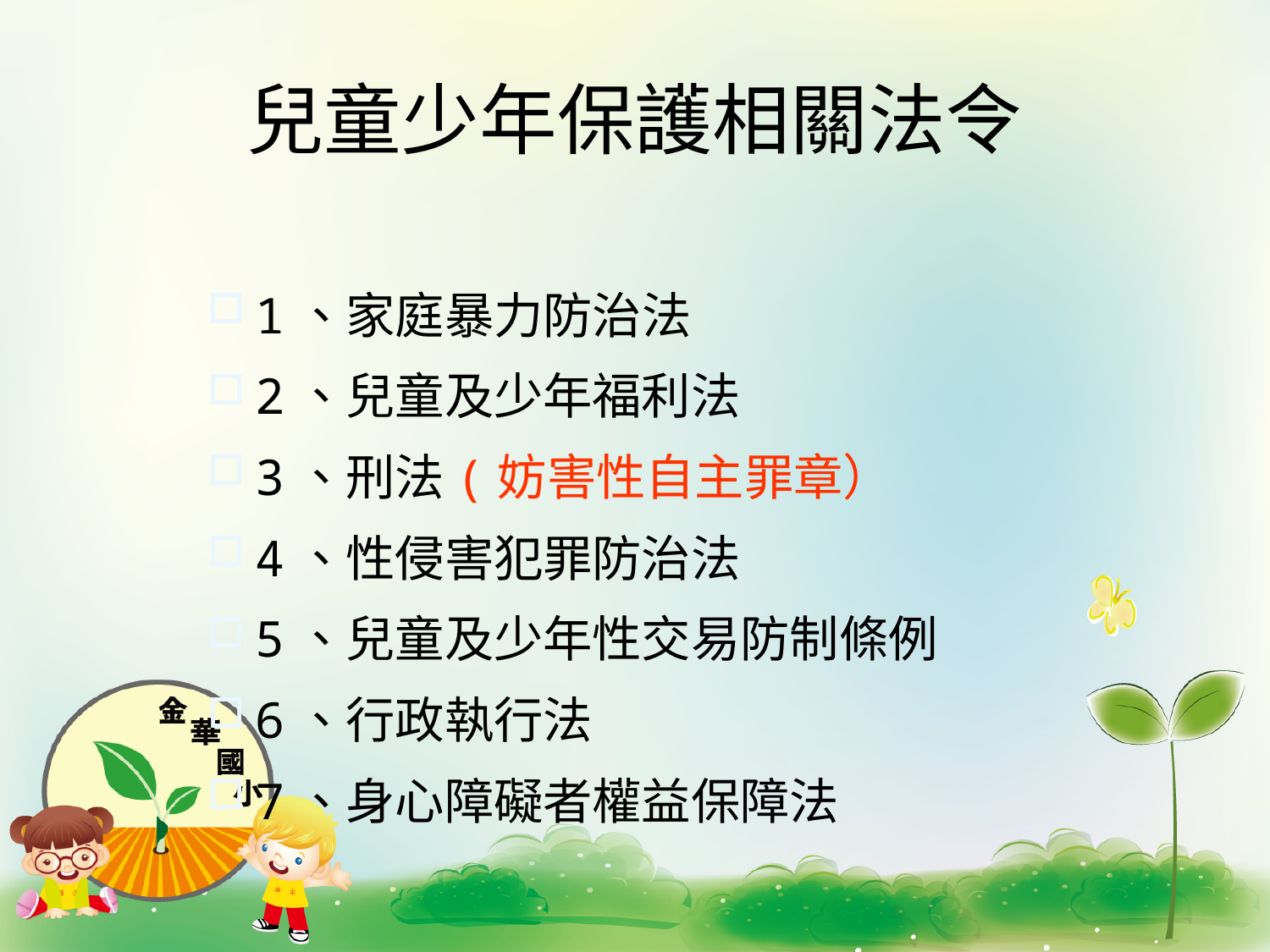

# 兒童少年保護相關法令

1、家庭暴力防治法
2、兒童及少年福利法
3、刑法(妨害性自主罪章）
4、性侵害犯罪防治法
5、兒童及少年性交易防制條例
6、行政執行法
7、身心障礙者權益保障法